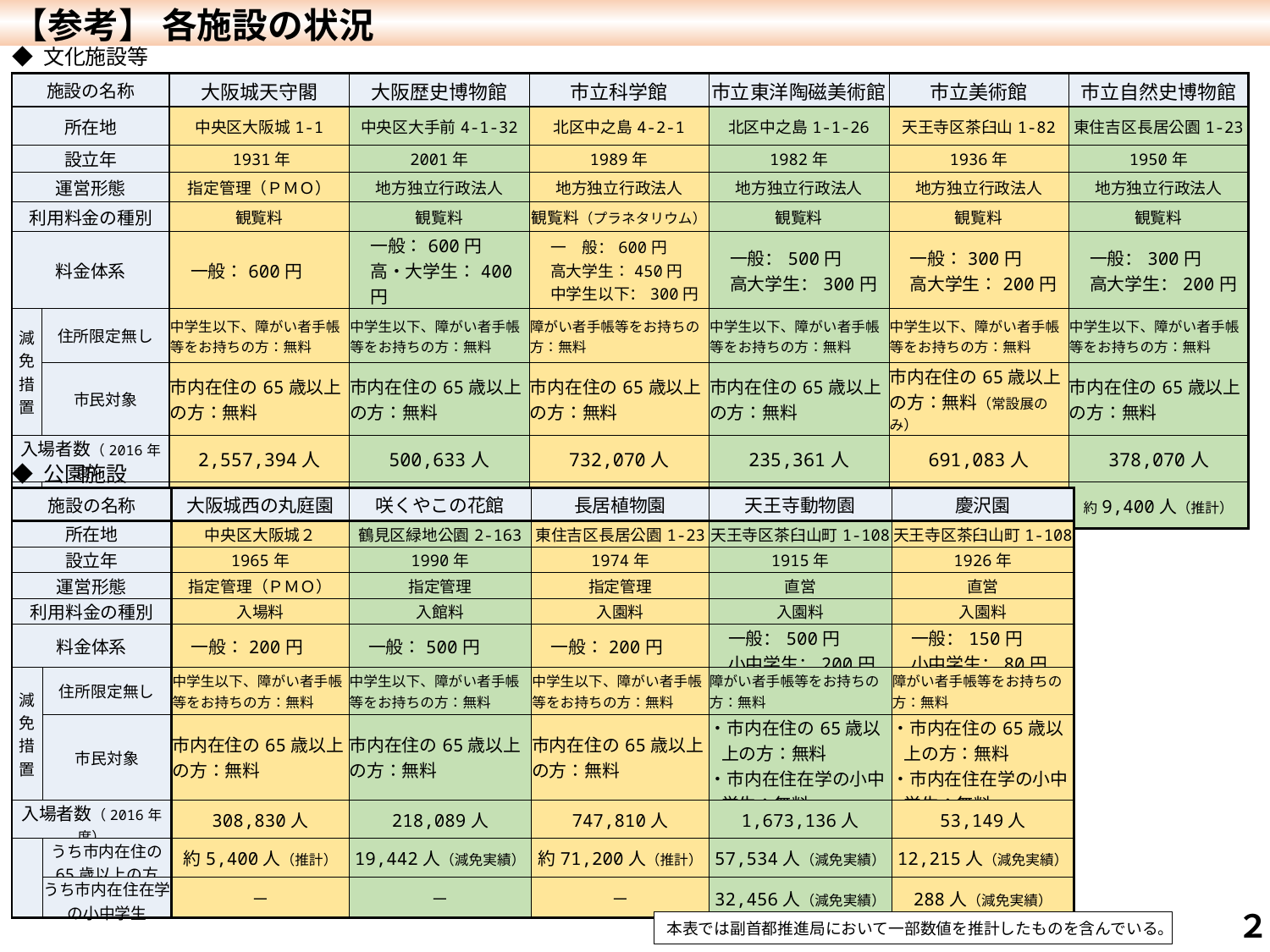

【参考】 各施設の状況
◆ 文化施設等
| 施設の名称 |  | 大阪城天守閣 | 大阪歴史博物館 | 市立科学館 | 市立東洋陶磁美術館 | 市立美術館 | 市立自然史博物館 |
| --- | --- | --- | --- | --- | --- | --- | --- |
| 所在地 |  | 中央区大阪城1-1 | 中央区大手前4-1-32 | 北区中之島4-2-1 | 北区中之島1-1-26 | 天王寺区茶臼山1-82 | 東住吉区長居公園1-23 |
| 設立年 |  | 1931年 | 2001年 | 1989年 | 1982年 | 1936年 | 1950年 |
| 運営形態 |  | 指定管理（ＰＭＯ） | 地方独立行政法人 | 地方独立行政法人 | 地方独立行政法人 | 地方独立行政法人 | 地方独立行政法人 |
| 利用料金の種別 |  | 観覧料 | 観覧料 | 観覧料（プラネタリウム） | 観覧料 | 観覧料 | 観覧料 |
| 料金体系 |  | 一般：600円 | 一般：600円 高・大学生：400円 | 一　般：600円 高大学生：450円 中学生以下：300円 | 一般：500円 高大学生：300円 | 一般：300円 高大学生：200円 | 一般：300円 高大学生：200円 |
| 減免措置 | 住所限定無し | 中学生以下、障がい者手帳等をお持ちの方：無料 | 中学生以下、障がい者手帳等をお持ちの方：無料 | 障がい者手帳等をお持ちの方：無料 | 中学生以下、障がい者手帳等をお持ちの方：無料 | 中学生以下、障がい者手帳等をお持ちの方：無料 | 中学生以下、障がい者手帳等をお持ちの方：無料 |
|  | 市民対象 | 市内在住の65歳以上の方：無料 | 市内在住の65歳以上の方：無料 | 市内在住の65歳以上の方：無料 | 市内在住の65歳以上の方：無料 | 市内在住の65歳以上の方：無料（常設展のみ） | 市内在住の65歳以上の方：無料 |
| 入場者数（2016年度） |  | 2,557,394人 | 500,633人 | 732,070人 | 235,361人 | 691,083人 | 378,070人 |
|  | うち市内在住の 65歳以上の方 | 6,393人（減免実績） | 約10,000人（推計） | 約18,200人（推計） | 9,862人（減免実績） | 508人（減免実績） | 約9,400人（推計） |
◆ 公園施設
| 施設の名称 |  | 大阪城西の丸庭園 | 咲くやこの花館 | 長居植物園 | 天王寺動物園 | 慶沢園 |
| --- | --- | --- | --- | --- | --- | --- |
| 所在地 |  | 中央区大阪城２ | 鶴見区緑地公園2-163 | 東住吉区長居公園1-23 | 天王寺区茶臼山町1-108 | 天王寺区茶臼山町1-108 |
| 設立年 |  | 1965年 | 1990年 | 1974年 | 1915年 | 1926年 |
| 運営形態 |  | 指定管理（ＰＭＯ） | 指定管理 | 指定管理 | 直営 | 直営 |
| 利用料金の種別 |  | 入場料 | 入館料 | 入園料 | 入園料 | 入園料 |
| 料金体系 |  | 一般：200円 | 一般：500円 | 一般：200円 | 一般：500円 小中学生：200円 | 一般：150円 小中学生：80円 |
| 減免措置 | 住所限定無し | 中学生以下、障がい者手帳等をお持ちの方：無料 | 中学生以下、障がい者手帳等をお持ちの方：無料 | 中学生以下、障がい者手帳等をお持ちの方：無料 | 障がい者手帳等をお持ちの方：無料 | 障がい者手帳等をお持ちの方：無料 |
|  | 市民対象 | 市内在住の65歳以上の方：無料 | 市内在住の65歳以上の方：無料 | 市内在住の65歳以上の方：無料 | ・市内在住の65歳以上の方：無料 ・市内在住在学の小中学生：無料 | ・市内在住の65歳以上の方：無料 ・市内在住在学の小中学生：無料 |
| 入場者数（2016年度） |  | 308,830人 | 218,089人 | 747,810人 | 1,673,136人 | 53,149人 |
|  | うち市内在住の 65歳以上の方 | 約5,400人（推計） | 19,442人（減免実績） | 約71,200人（推計） | 57,534人（減免実績） | 12,215人（減免実績） |
|  | うち市内在住在学の小中学生 | － | － | － | 32,456人（減免実績） | 288人（減免実績） |
２
本表では副首都推進局において一部数値を推計したものを含んでいる。